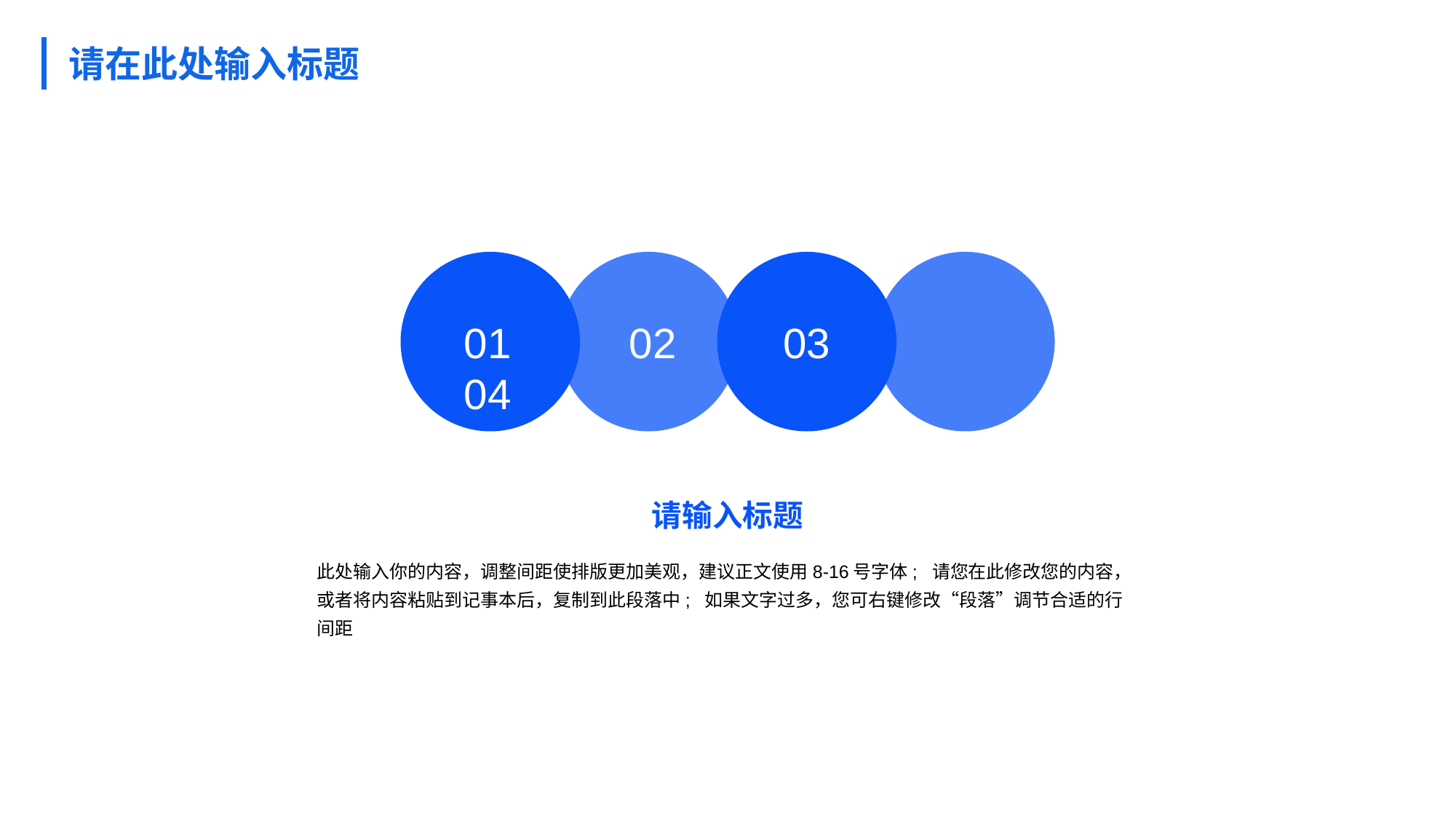

请在此处输入标题

01          02         03         04
请输入标题
此处输入你的内容，调整间距使排版更加美观，建议正文使用8-16号字体;  请您在此修改您的内容，或者将内容粘贴到记事本后，复制到此段落中;  如果文字过多，您可右键修改“段落”调节合适的行间距